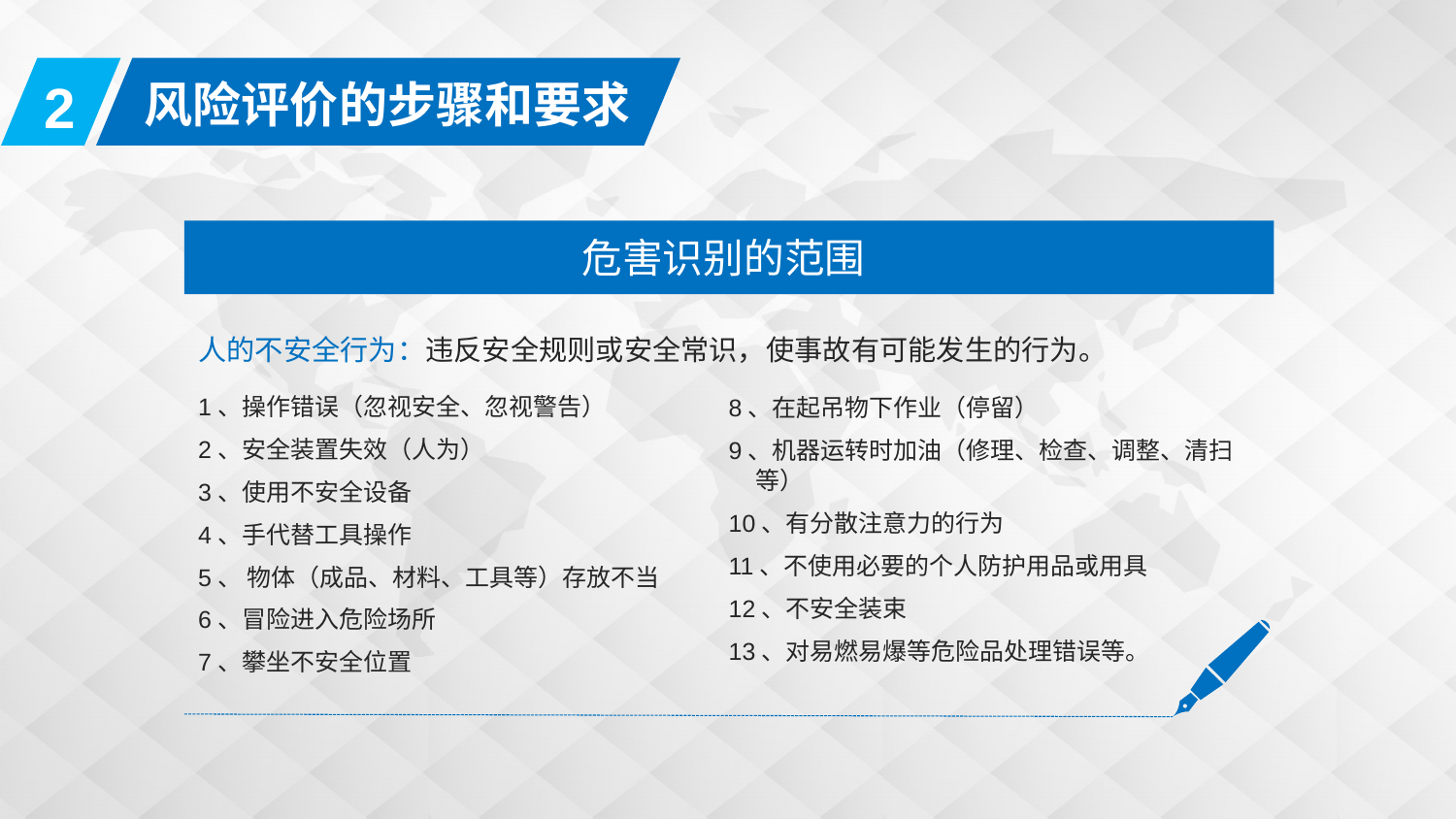

2
风险评价的步骤和要求

 危害识别的范围
人的不安全行为：违反安全规则或安全常识，使事故有可能发生的行为。
1、操作错误（忽视安全、忽视警告）
2、安全装置失效（人为）
3、使用不安全设备
4、手代替工具操作
5、 物体（成品、材料、工具等）存放不当
6、冒险进入危险场所
7、攀坐不安全位置
8、在起吊物下作业（停留）
9、机器运转时加油（修理、检查、调整、清扫等）
10、有分散注意力的行为
11、不使用必要的个人防护用品或用具
12、不安全装束
13、对易燃易爆等危险品处理错误等。